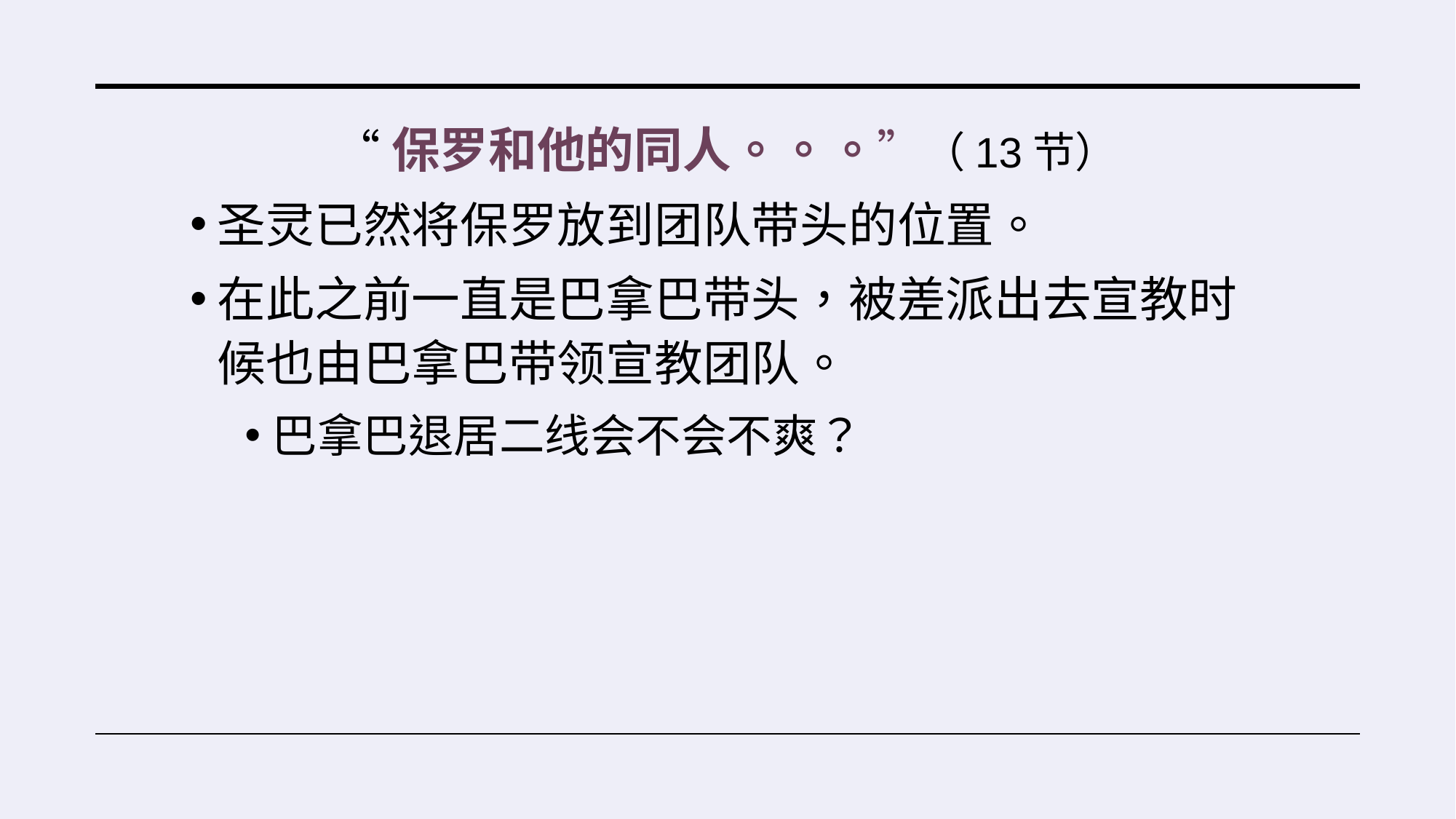

“保罗和他的同人。。。”（13节）
圣灵已然将保罗放到团队带头的位置。
在此之前一直是巴拿巴带头，被差派出去宣教时候也由巴拿巴带领宣教团队。
巴拿巴退居二线会不会不爽？